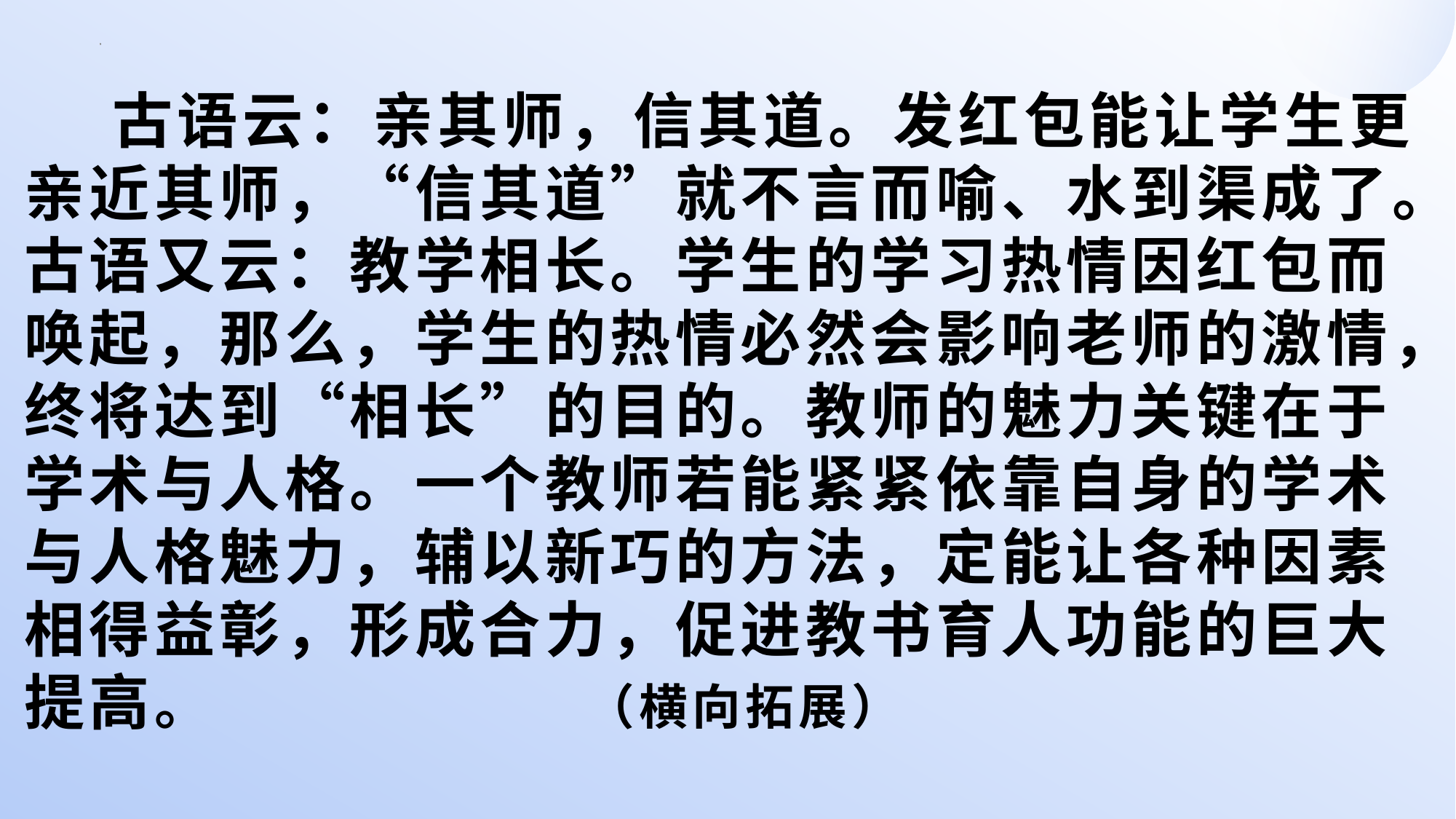

古语云：亲其师，信其道。发红包能让学生更亲近其师，“信其道”就不言而喻、水到渠成了。古语又云：教学相长。学生的学习热情因红包而唤起，那么，学生的热情必然会影响老师的激情，终将达到“相长”的目的。教师的魅力关键在于学术与人格。一个教师若能紧紧依靠自身的学术与人格魅力，辅以新巧的方法，定能让各种因素相得益彰，形成合力，促进教书育人功能的巨大提高。                      （横向拓展）